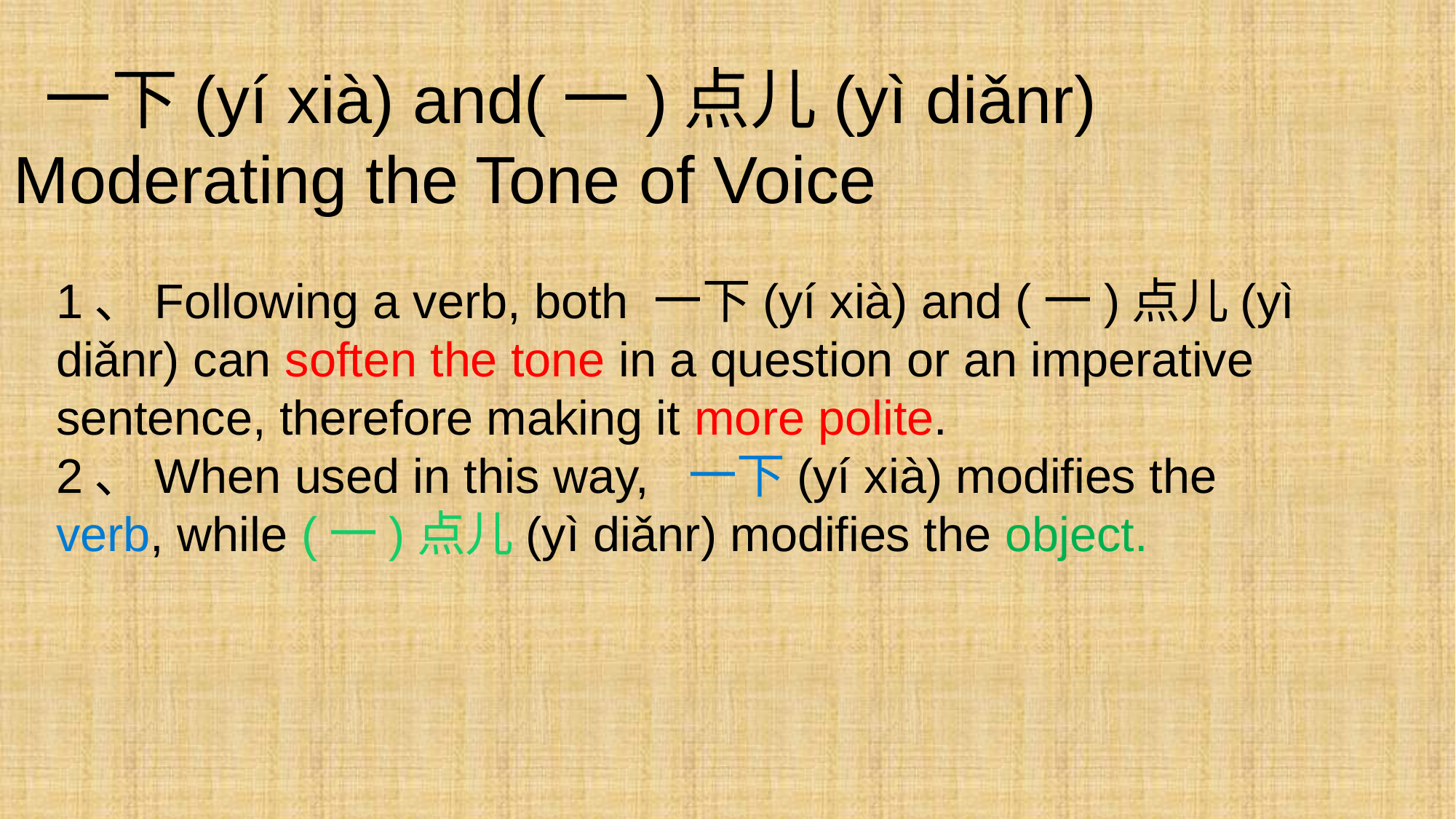

一下(yí xià) and(一)点儿(yì diǎnr) Moderating the Tone of Voice
1、Following a verb, both 一下(yí xià) and (一)点儿(yì diǎnr) can soften the tone in a question or an imperative sentence, therefore making it more polite.
2、When used in this way,  一下(yí xià) modifies the verb, while (一)点儿(yì diǎnr) modifies the object.